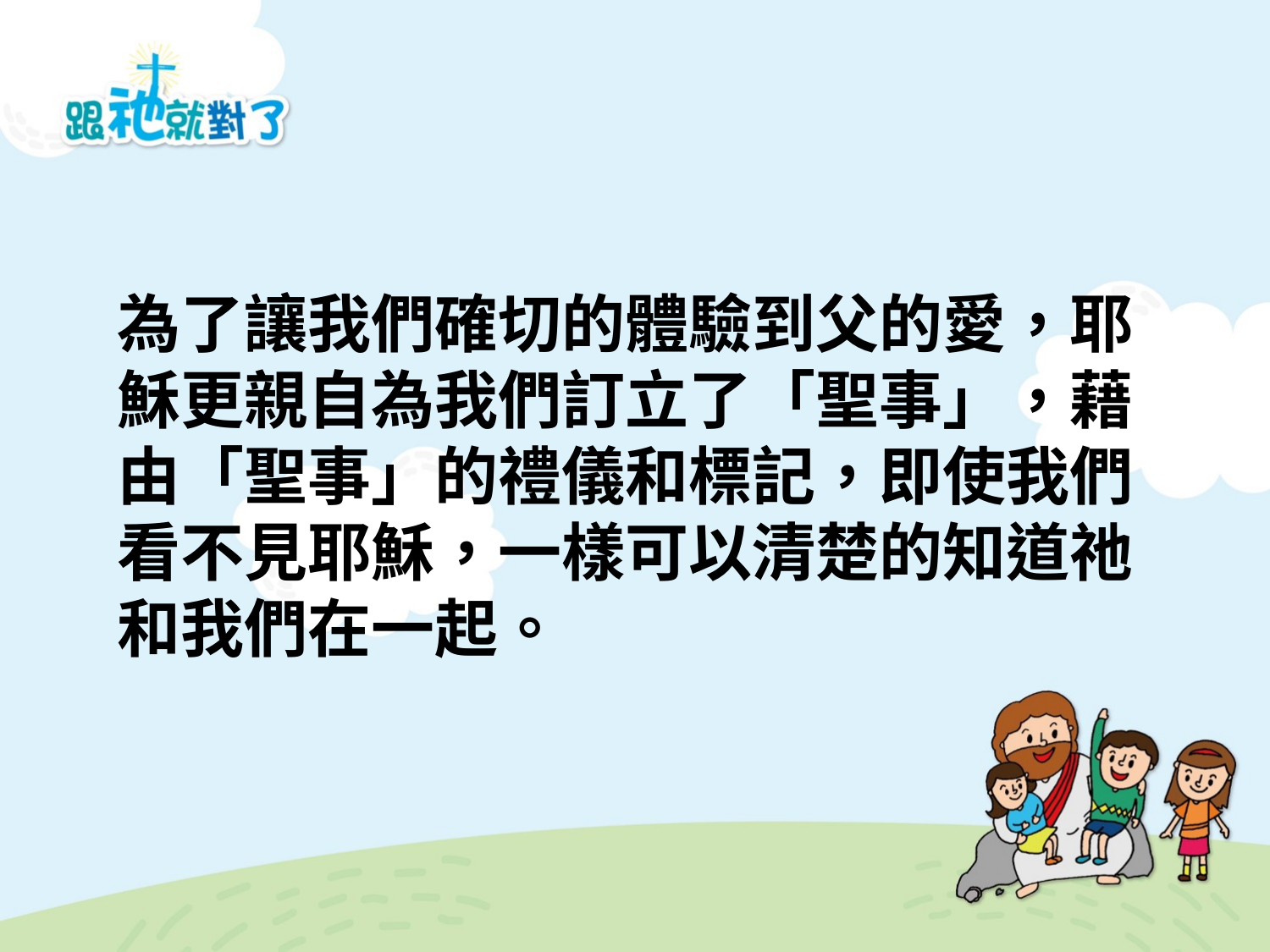

為了讓我們確切的體驗到父的愛，耶穌更親自為我們訂立了「聖事」，藉由「聖事」的禮儀和標記，即使我們看不見耶穌，一樣可以清楚的知道祂和我們在一起。